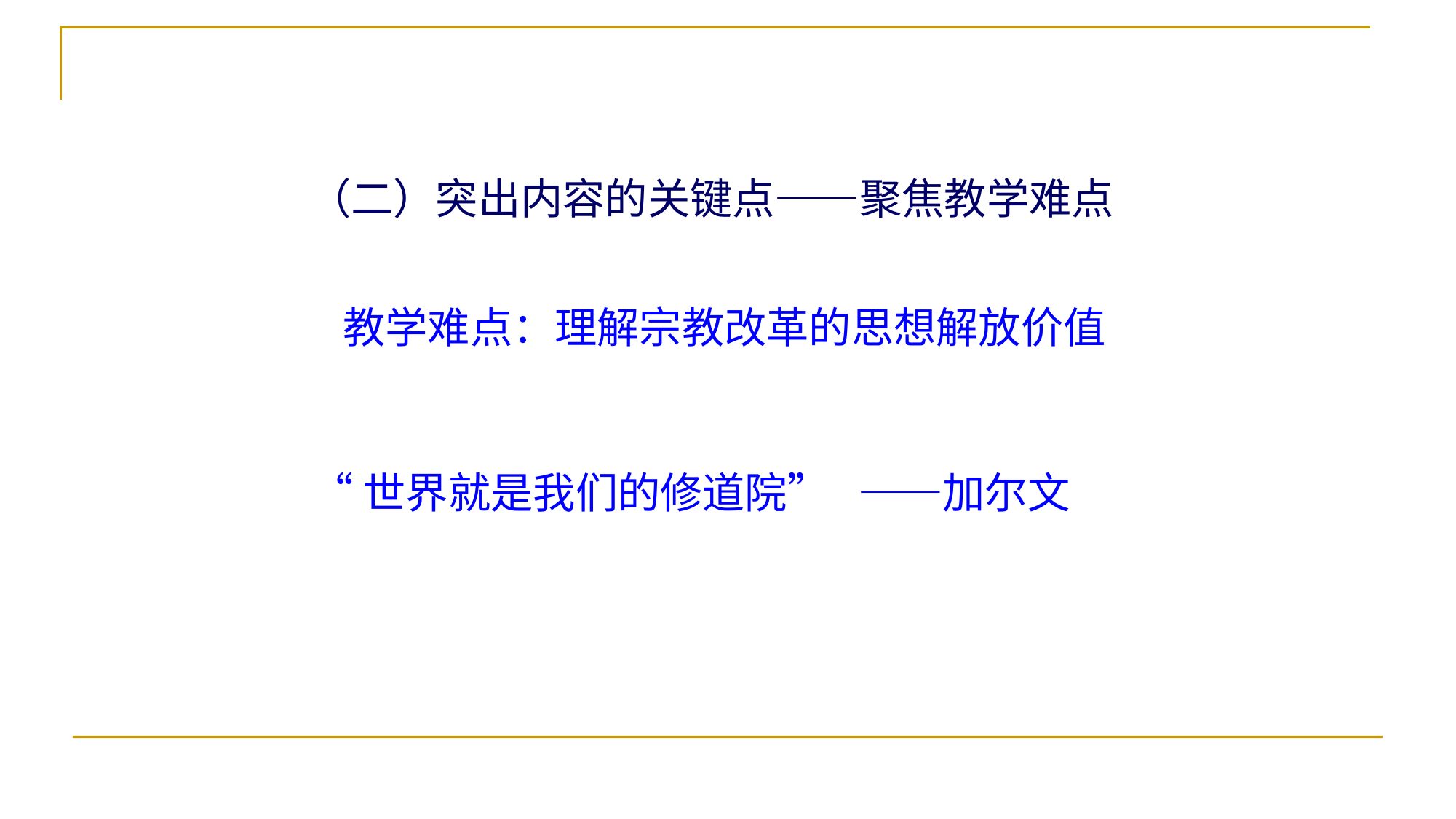

（二）突出内容的关键点——聚焦教学难点
教学难点：理解宗教改革的思想解放价值
“世界就是我们的修道院”   ——加尔文